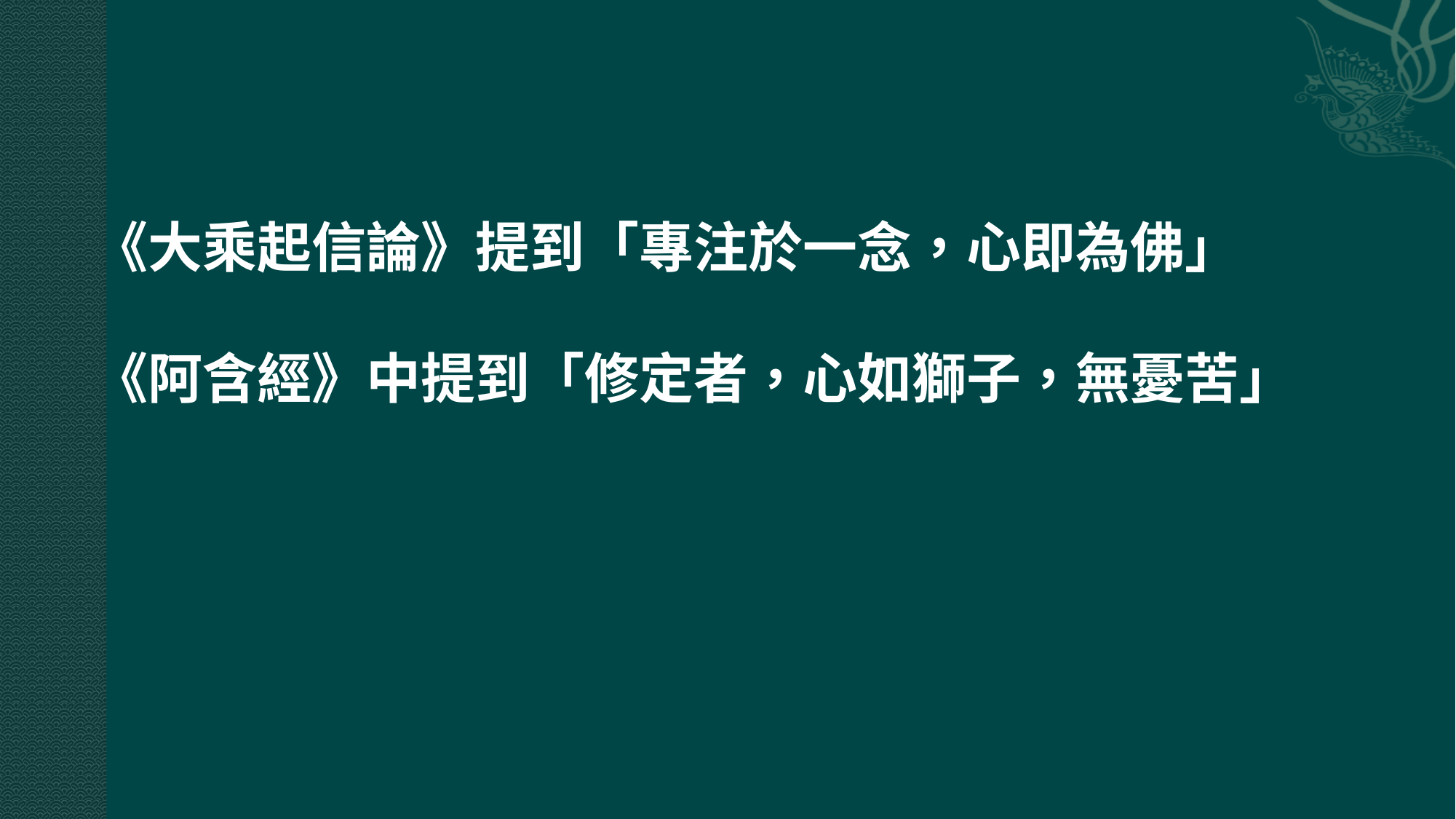

《大乘起信論》提到「專注於一念，心即為佛」

《阿含經》中提到「修定者，心如獅子，無憂苦」